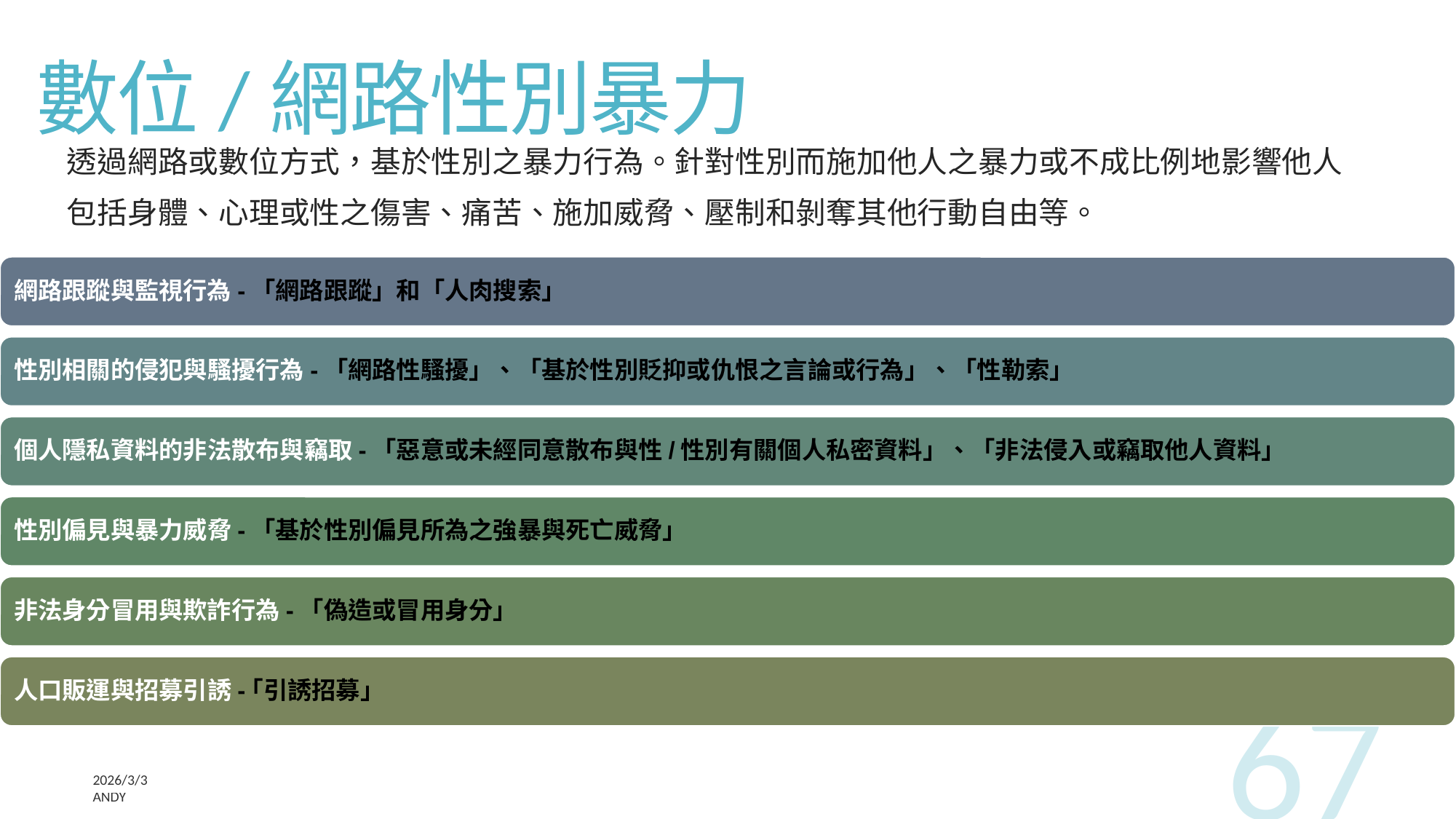

數位/網路性別暴力
透過網路或數位方式，基於性別之暴力行為。針對性別而施加他人之暴力或不成比例地影響他人
包括身體、心理或性之傷害、痛苦、施加威脅、壓制和剝奪其他行動自由等。
網路跟蹤與監視行為-「網路跟蹤」和「人肉搜索」
性別相關的侵犯與騷擾行為-「網路性騷擾」、「基於性別貶抑或仇恨之言論或行為」、「性勒索」
個人隱私資料的非法散布與竊取-「惡意或未經同意散布與性/性別有關個人私密資料」、「非法侵入或竊取他人資料」
性別偏見與暴力威脅-「基於性別偏見所為之強暴與死亡威脅」
非法身分冒用與欺詐行為-「偽造或冒用身分」
人口販運與招募引誘-｢引誘招募｣
67
2026/3/3
Andy